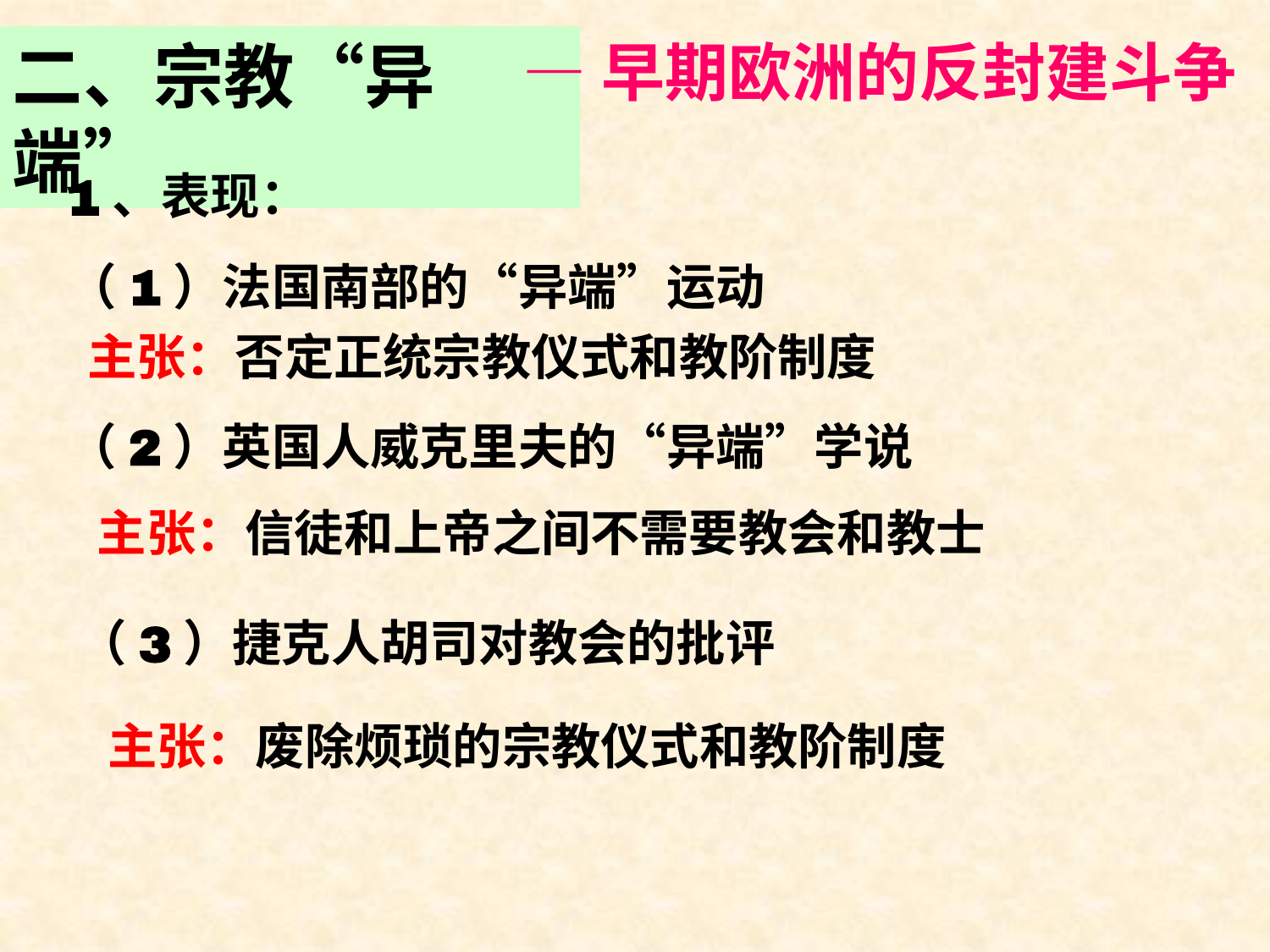

二、宗教“异端”
—早期欧洲的反封建斗争
1、表现：
（1）法国南部的“异端”运动
主张：否定正统宗教仪式和教阶制度
（2）英国人威克里夫的“异端”学说
主张：信徒和上帝之间不需要教会和教士
（3）捷克人胡司对教会的批评
主张：废除烦琐的宗教仪式和教阶制度